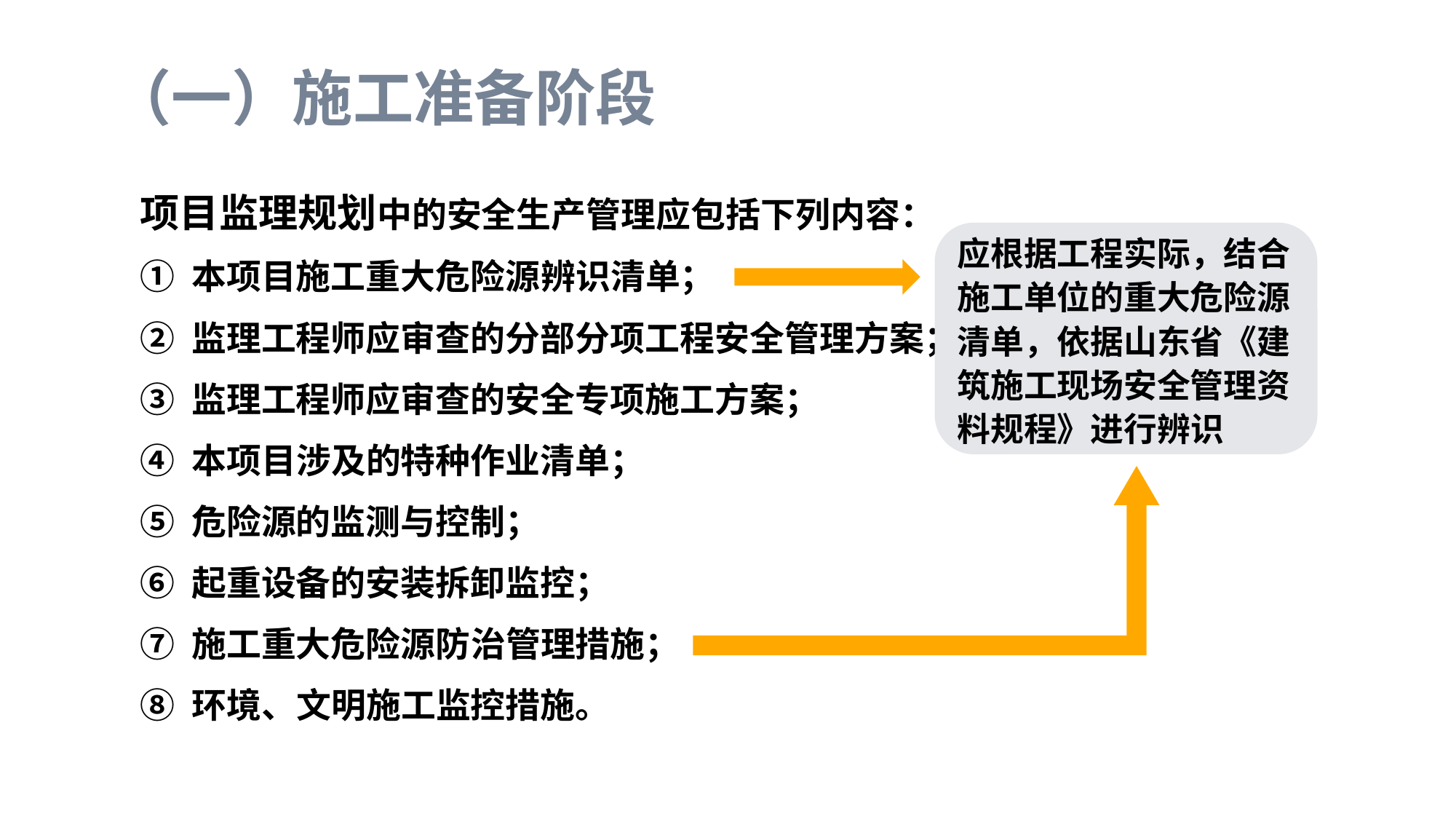

# （一）施工准备阶段
项目监理规划中的安全生产管理应包括下列内容：
① 本项目施工重大危险源辨识清单；
② 监理工程师应审查的分部分项工程安全管理方案；
③ 监理工程师应审查的安全专项施工方案；
④ 本项目涉及的特种作业清单；
⑤ 危险源的监测与控制；
⑥ 起重设备的安装拆卸监控；
⑦ 施工重大危险源防治管理措施；
⑧ 环境、文明施工监控措施。
应根据工程实际，结合施工单位的重大危险源清单，依据山东省《建筑施工现场安全管理资料规程》进行辨识